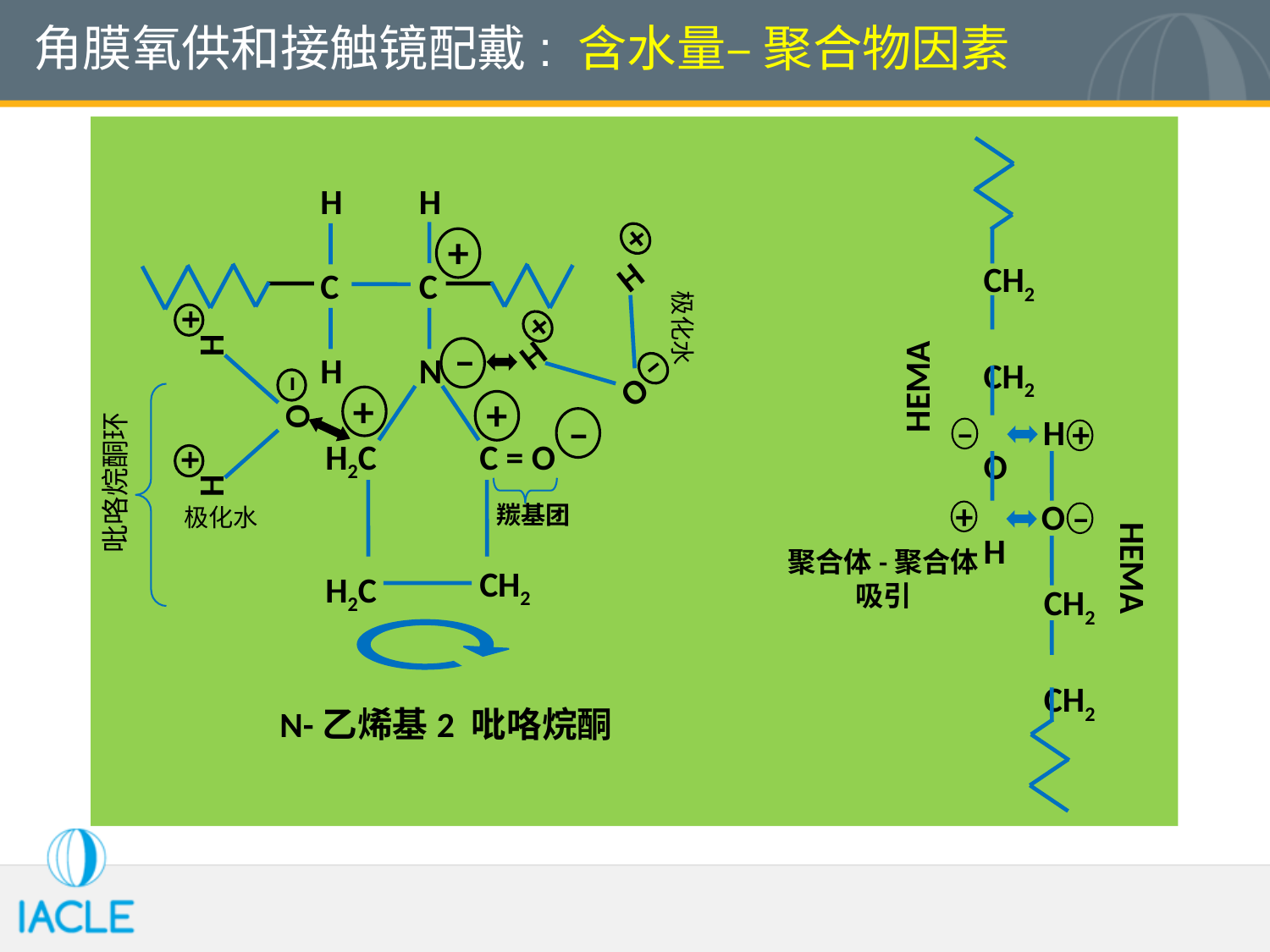

角膜氧供和接触镜配戴: 含水量– 聚合物因素

CH2

CH2

O

H

HEMA

–
+
O

H

+
–

HEMA
CH2

CH2

H

C

H
H

C

N
+
+

H

+
+

极化水

H
H
–
–

–
O

+
+

O

–

H2C

H2C
C = O

CH2
+

H

吡咯烷酮环

羰基团
极化水

N-乙烯基2 吡咯烷酮
聚合体-聚合体
吸引